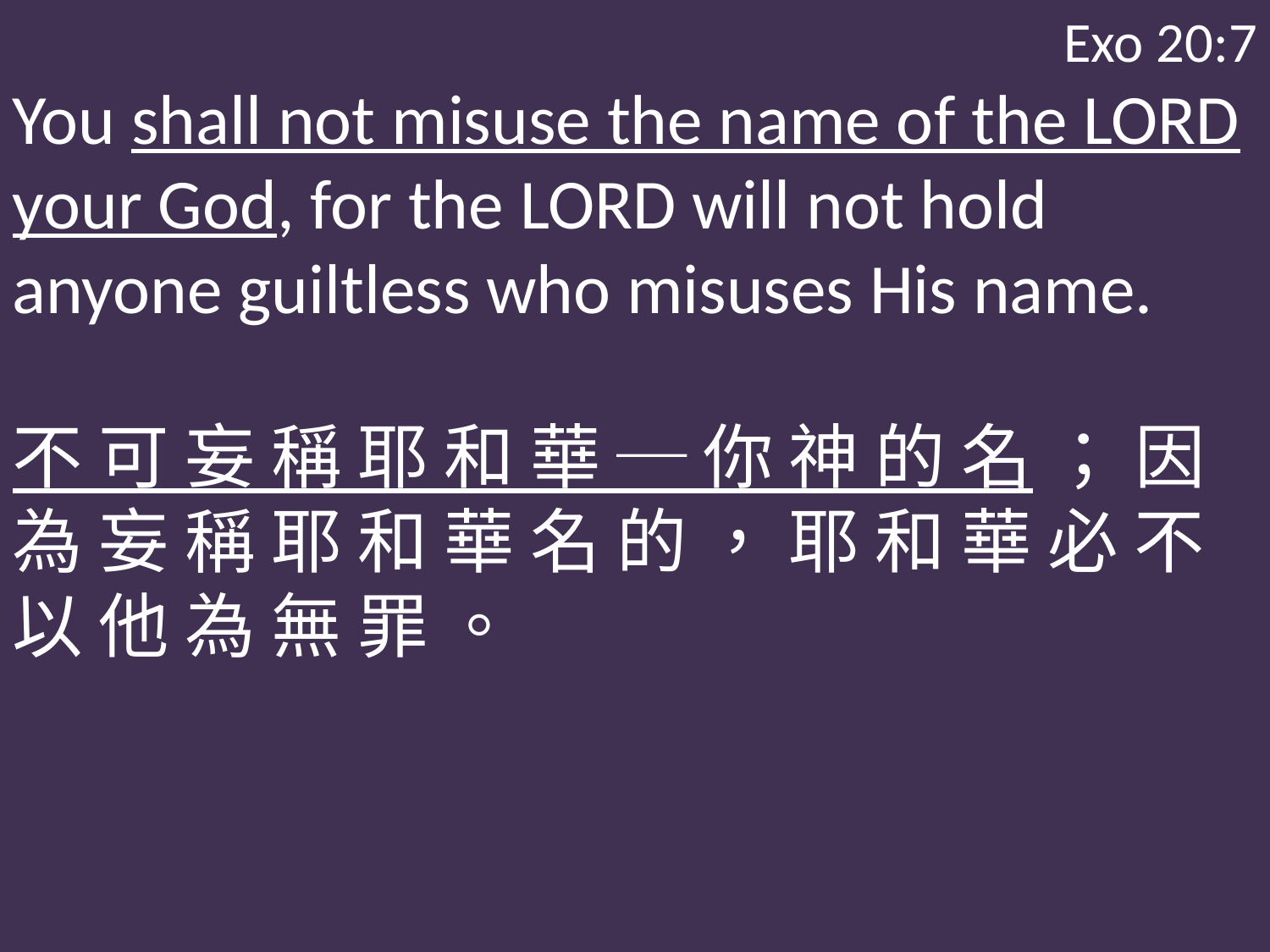

Exo 20:7
You shall not misuse the name of the LORD your God, for the LORD will not hold anyone guiltless who misuses His name.

不 可 妄 稱 耶 和 華 ─ 你 神 的 名 ； 因 為 妄 稱 耶 和 華 名 的 ， 耶 和 華 必 不 以 他 為 無 罪 。